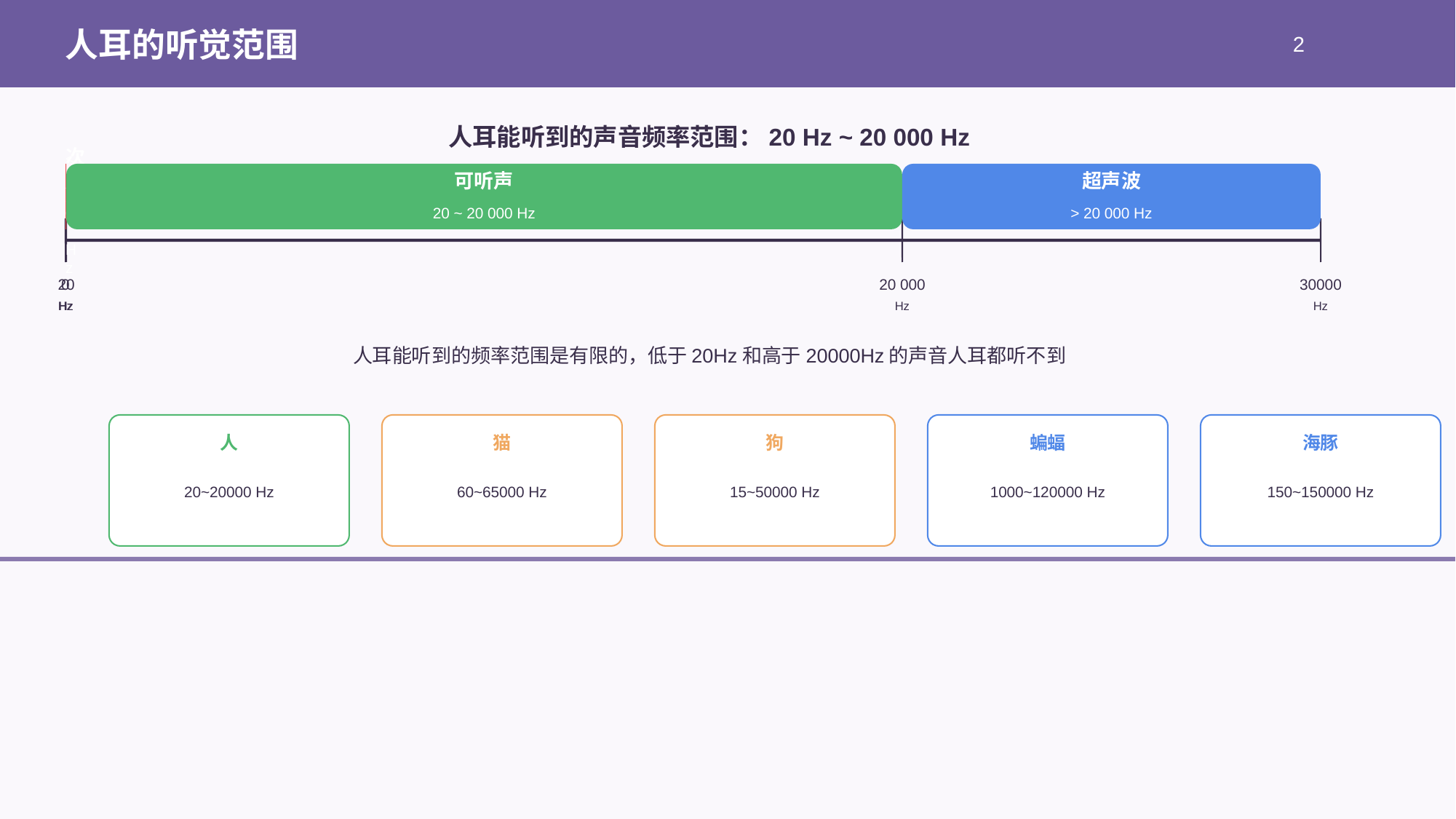

人耳的听觉范围
2
人耳能听到的声音频率范围：20 Hz ~ 20 000 Hz

次声波

可听声

超声波
< 20 Hz
20 ~ 20 000 Hz
> 20 000 Hz

0
20
20 000
30000
Hz
Hz
Hz
Hz
人耳能听到的频率范围是有限的，低于20Hz和高于20000Hz的声音人耳都听不到

人
猫
狗
蝙蝠
海豚
20~20000 Hz
60~65000 Hz
15~50000 Hz
1000~120000 Hz
150~150000 Hz